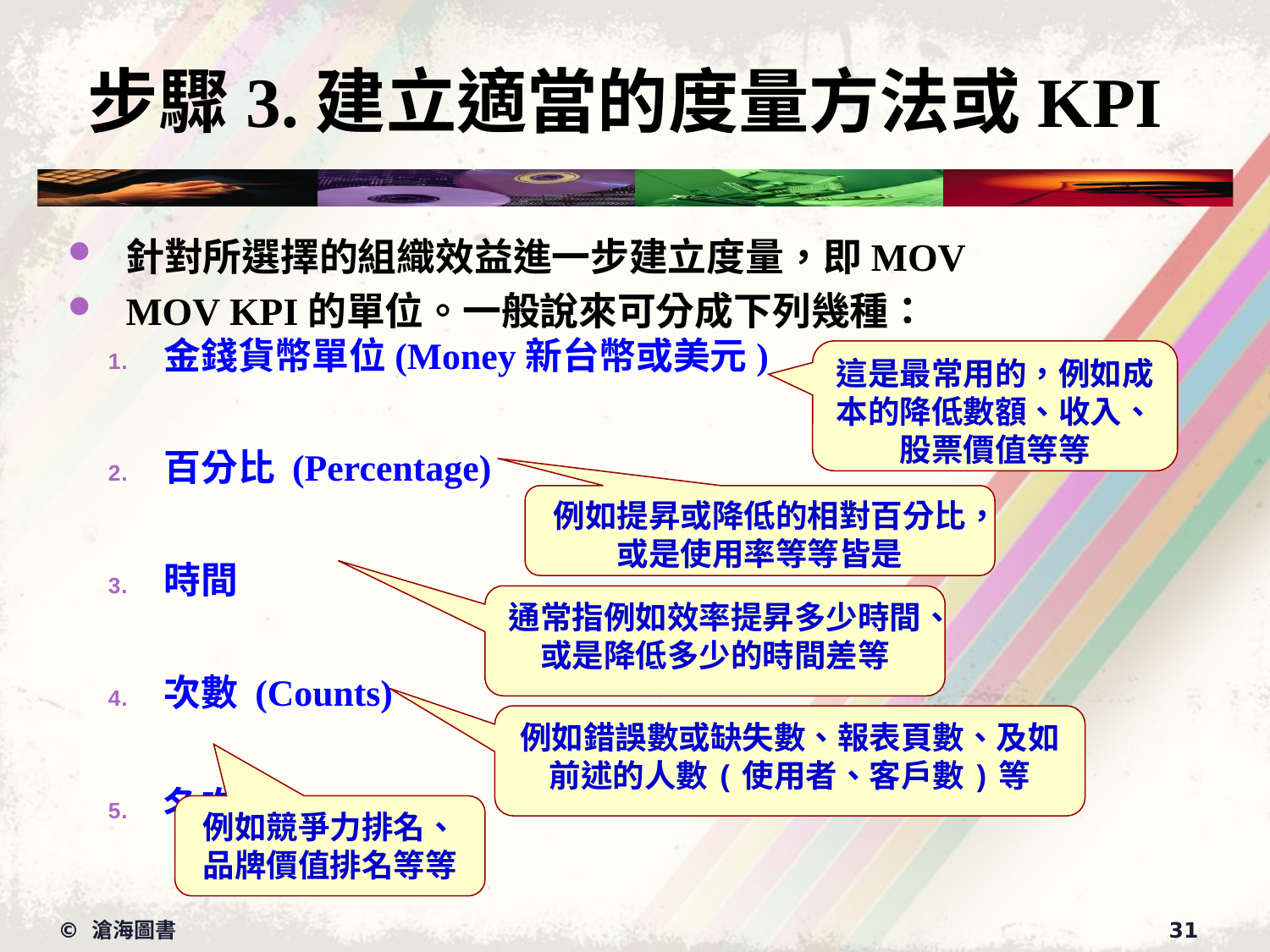

# 步驟3.建立適當的度量方法或KPI
針對所選擇的組織效益進一步建立度量，即MOV
MOV KPI的單位。一般說來可分成下列幾種：
金錢貨幣單位(Money新台幣或美元)

百分比 (Percentage)

時間

次數 (Counts)

名次

這是最常用的，例如成本的降低數額、收入、股票價值等等
例如提昇或降低的相對百分比，或是使用率等等皆是
通常指例如效率提昇多少時間、或是降低多少的時間差等
例如錯誤數或缺失數、報表頁數、及如前述的人數(使用者、客戶數)等
例如競爭力排名、品牌價值排名等等
© 滄海圖書
31